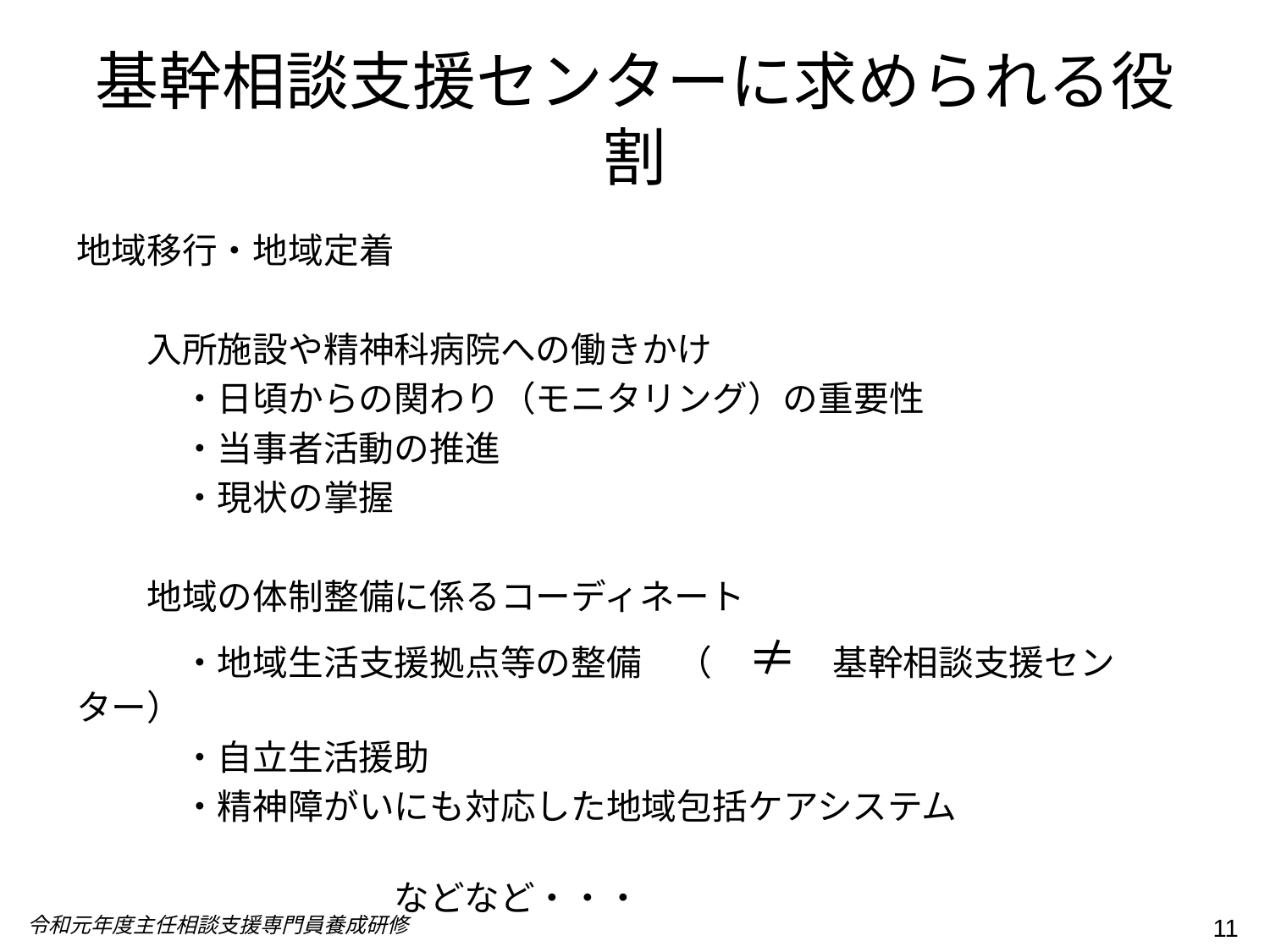

# 基幹相談支援センターに求められる役割
地域移行・地域定着

　　入所施設や精神科病院への働きかけ
　　　・日頃からの関わり（モニタリング）の重要性
　　　・当事者活動の推進
　　　・現状の掌握

　　地域の体制整備に係るコーディネート
　　　・地域生活支援拠点等の整備　（　≠　基幹相談支援センター）
　　　・自立生活援助
　　　・精神障がいにも対応した地域包括ケアシステム
　　　　　　　　　　　　　　　　　　　　　　　　　　　　　　　　　　　　　　　　などなど・・・

令和元年度主任相談支援専門員養成研修
11